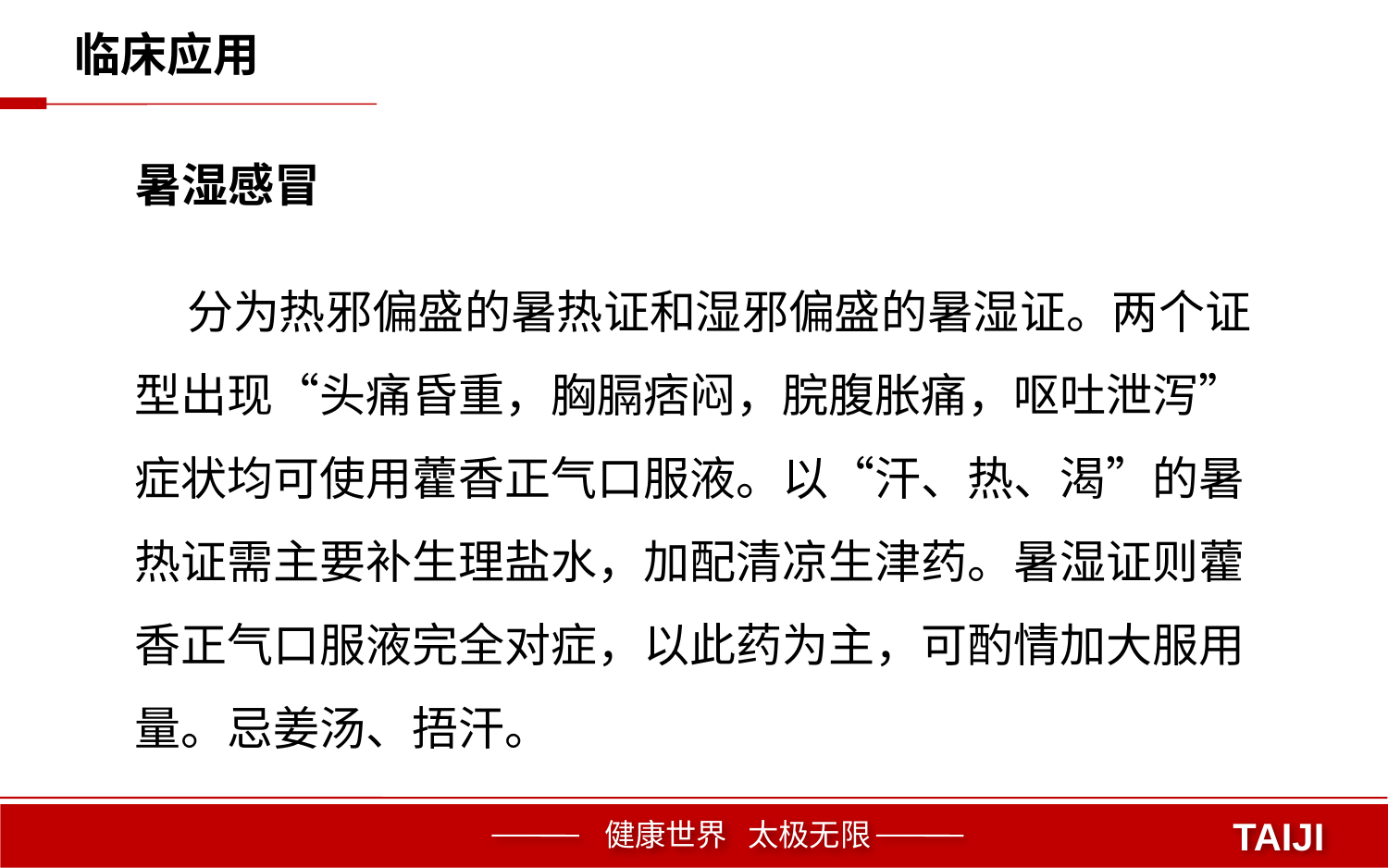

临床应用
暑湿感冒
    分为热邪偏盛的暑热证和湿邪偏盛的暑湿证。两个证型出现“头痛昏重，胸膈痞闷，脘腹胀痛，呕吐泄泻”症状均可使用藿香正气口服液。以“汗、热、渴”的暑热证需主要补生理盐水，加配清凉生津药。暑湿证则藿香正气口服液完全对症，以此药为主，可酌情加大服用量。忌姜汤、捂汗。